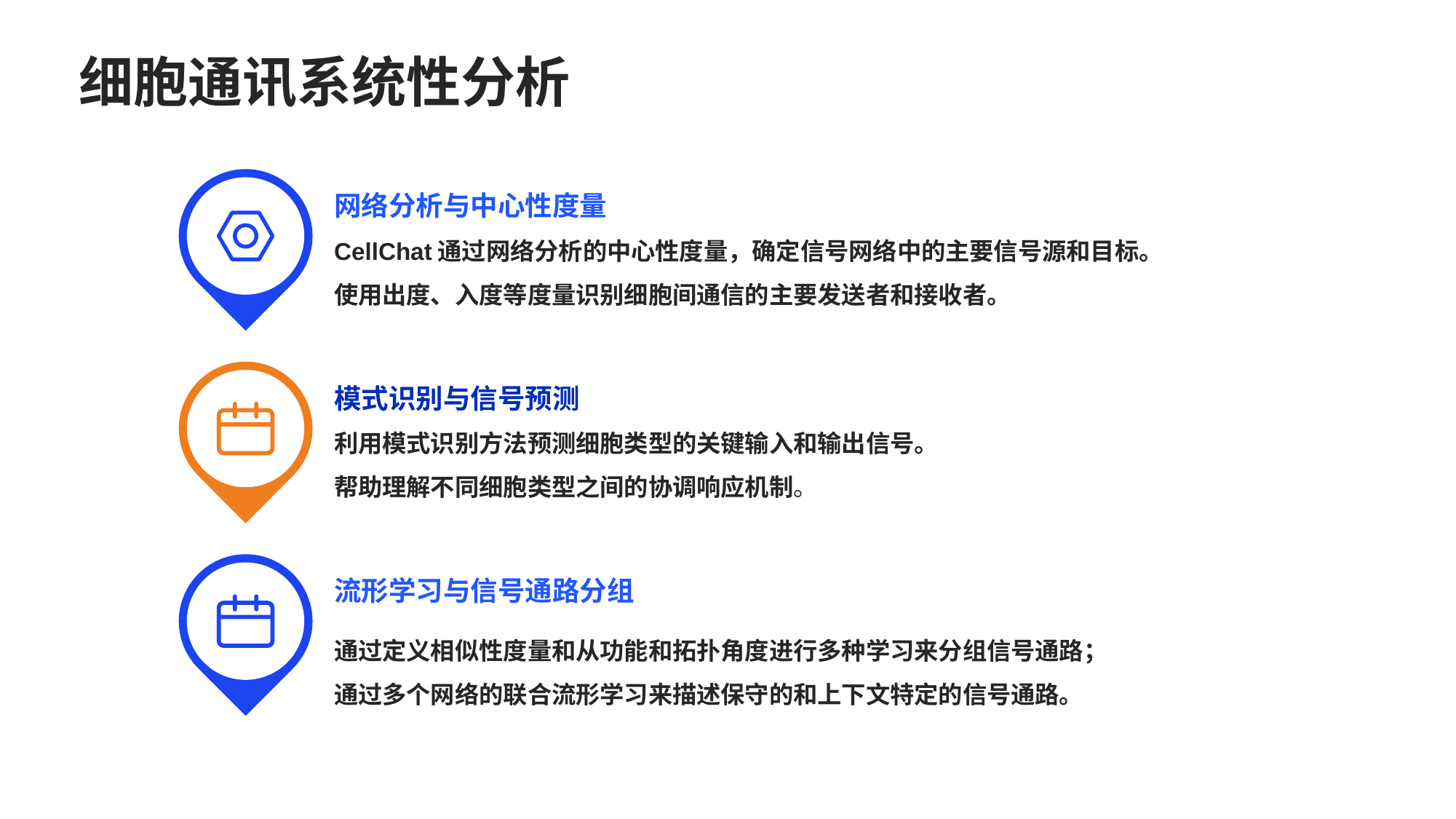

细胞通讯系统性分析

网络分析与中心性度量

CellChat通过网络分析的中心性度量，确定信号网络中的主要信号源和目标。
使用出度、入度等度量识别细胞间通信的主要发送者和接收者。

模式识别与信号预测

利用模式识别方法预测细胞类型的关键输入和输出信号。
帮助理解不同细胞类型之间的协调响应机制。

流形学习与信号通路分组

通过定义相似性度量和从功能和拓扑角度进行多种学习来分组信号通路；
通过多个网络的联合流形学习来描述保守的和上下文特定的信号通路。